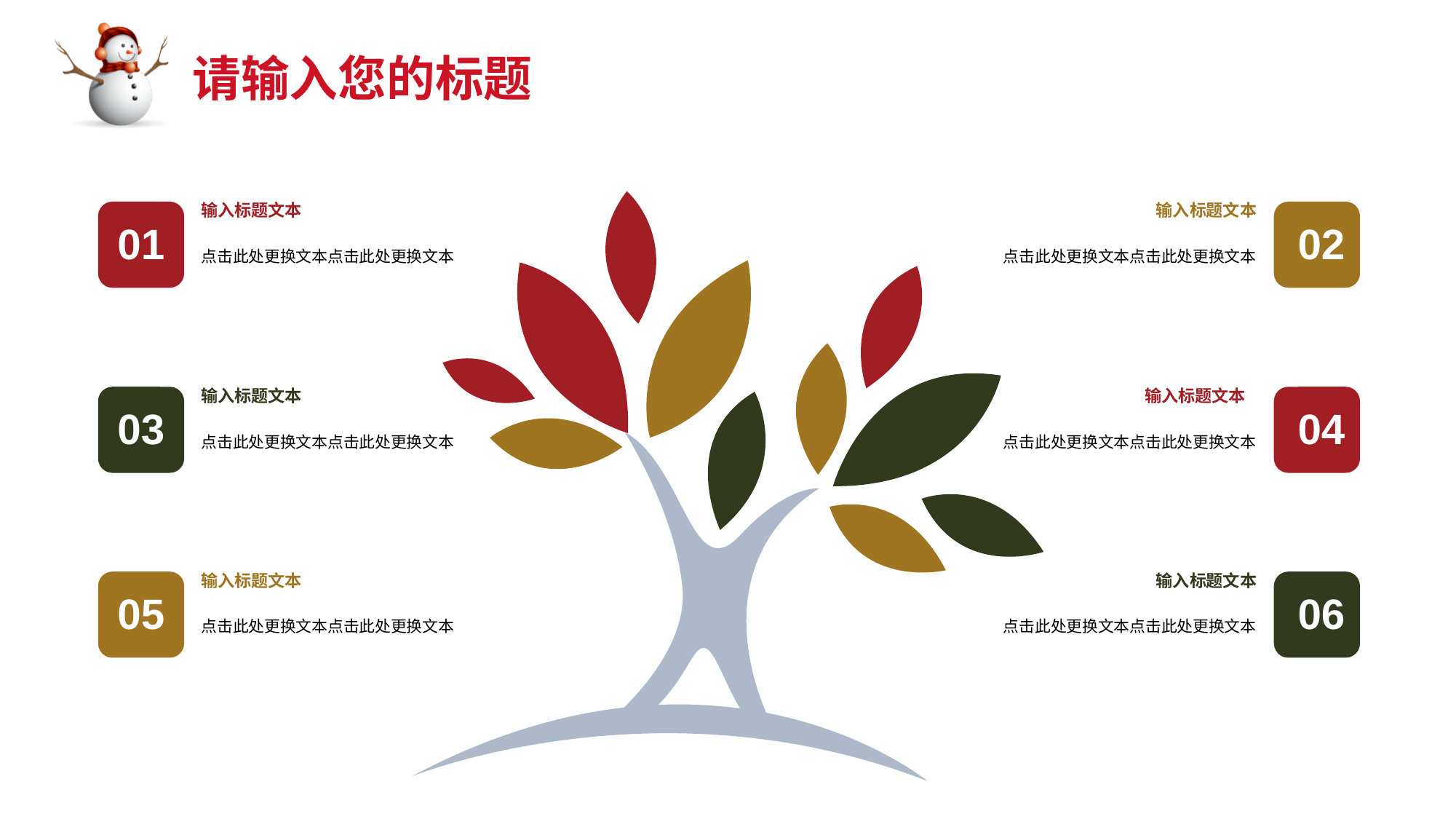

输入标题文本
01
点击此处更换文本点击此处更换文本
输入标题文本
02
点击此处更换文本点击此处更换文本
输入标题文本
03
点击此处更换文本点击此处更换文本
输入标题文本
04
点击此处更换文本点击此处更换文本
输入标题文本
05
点击此处更换文本点击此处更换文本
输入标题文本
06
点击此处更换文本点击此处更换文本